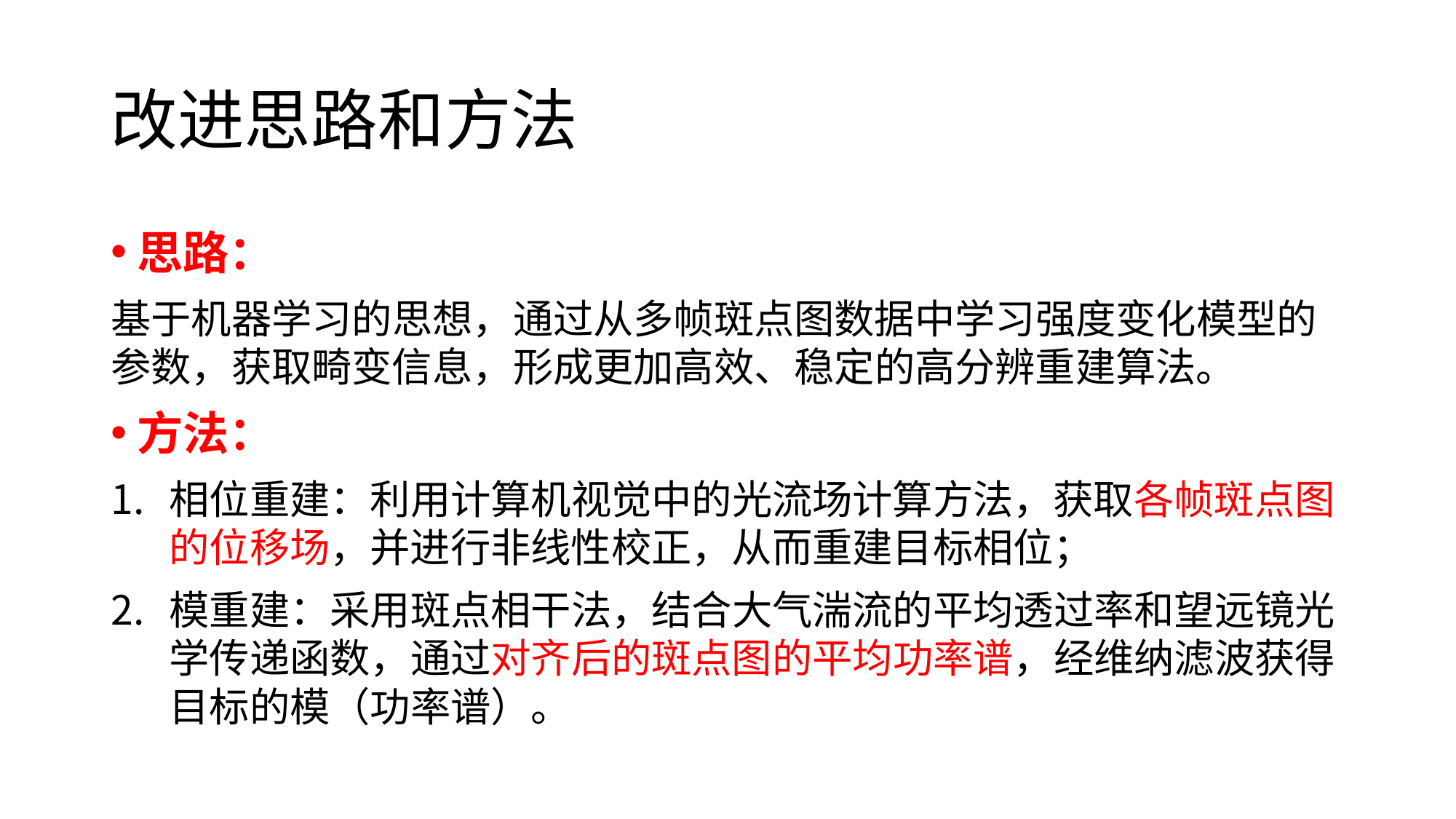

# 改进思路和方法
思路：
基于机器学习的思想，通过从多帧斑点图数据中学习强度变化模型的参数，获取畸变信息，形成更加高效、稳定的高分辨重建算法。
方法：
相位重建：利用计算机视觉中的光流场计算方法，获取各帧斑点图的位移场，并进行非线性校正，从而重建目标相位；
模重建：采用斑点相干法，结合大气湍流的平均透过率和望远镜光学传递函数，通过对齐后的斑点图的平均功率谱，经维纳滤波获得目标的模（功率谱）。